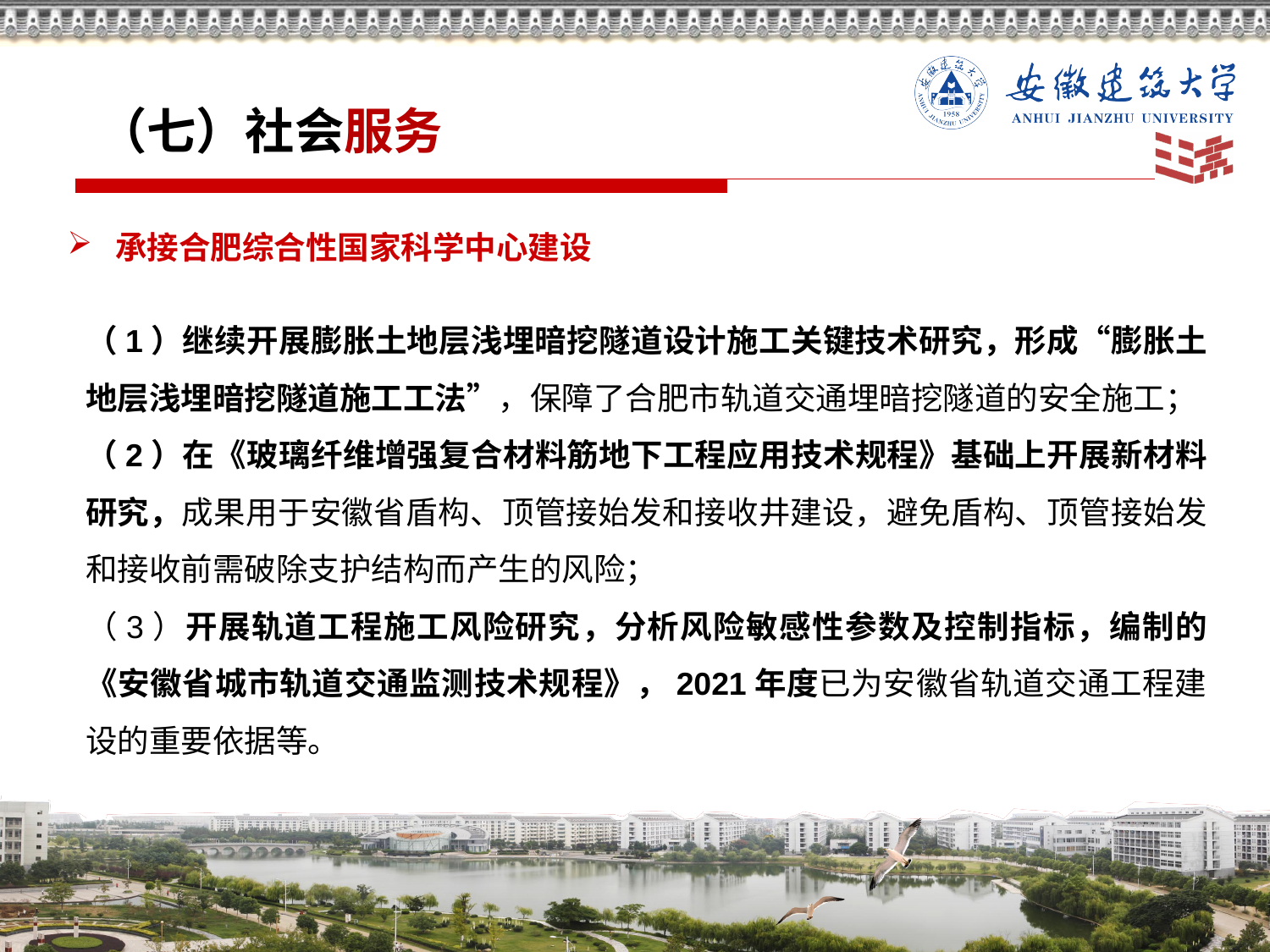

（七）社会服务
承接合肥综合性国家科学中心建设
（1）继续开展膨胀土地层浅埋暗挖隧道设计施工关键技术研究，形成“膨胀土地层浅埋暗挖隧道施工工法”，保障了合肥市轨道交通埋暗挖隧道的安全施工；
（2）在《玻璃纤维增强复合材料筋地下工程应用技术规程》基础上开展新材料研究，成果用于安徽省盾构、顶管接始发和接收井建设，避免盾构、顶管接始发和接收前需破除支护结构而产生的风险；
（3）开展轨道工程施工风险研究，分析风险敏感性参数及控制指标，编制的《安徽省城市轨道交通监测技术规程》，2021年度已为安徽省轨道交通工程建设的重要依据等。